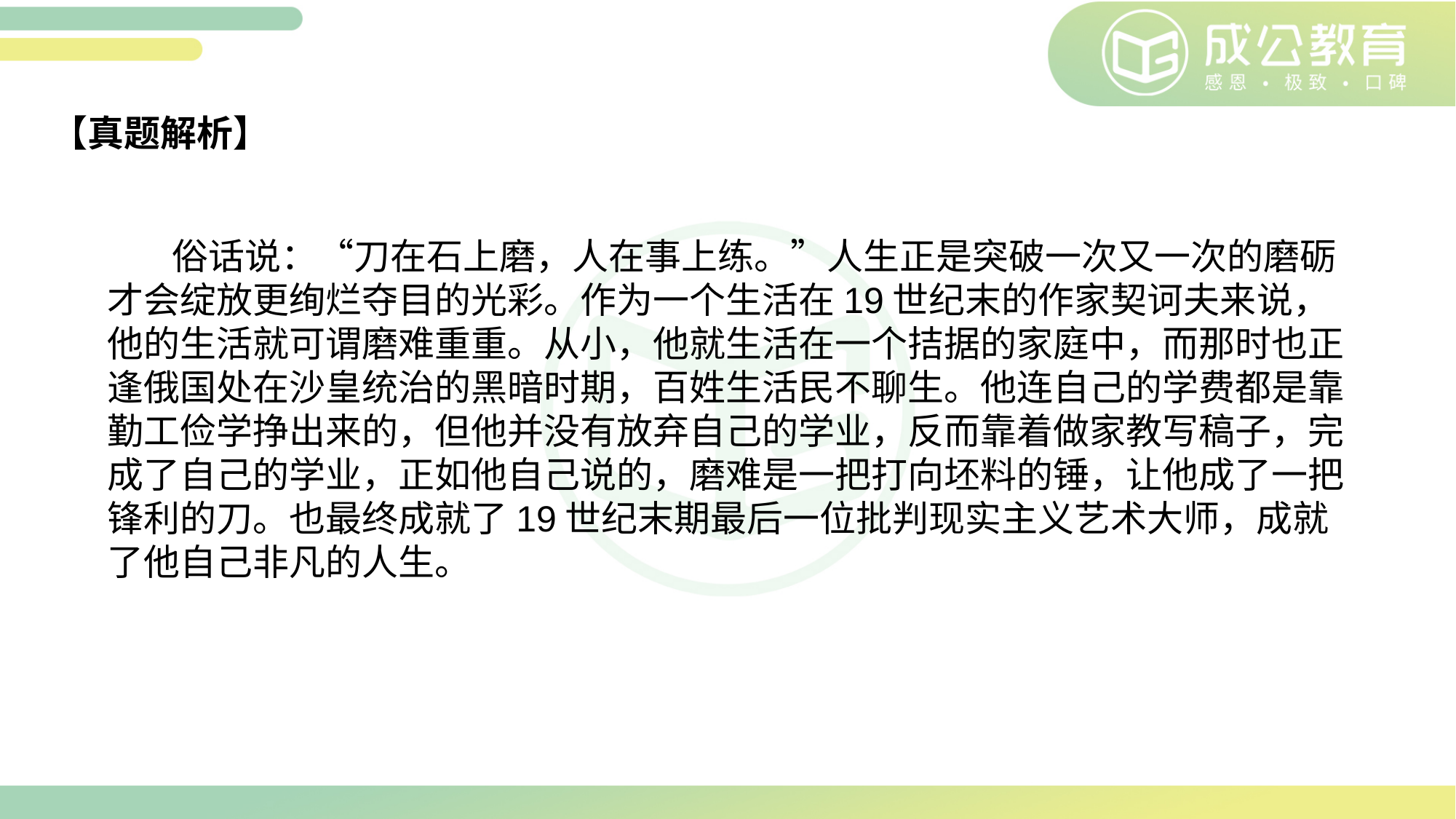

# 【真题解析】

   俗话说：“刀在石上磨，人在事上练。”人生正是突破一次又一次的磨砺才会绽放更绚烂夺目的光彩。作为一个生活在19世纪末的作家契诃夫来说，他的生活就可谓磨难重重。从小，他就生活在一个拮据的家庭中，而那时也正逢俄国处在沙皇统治的黑暗时期，百姓生活民不聊生。他连自己的学费都是靠勤工俭学挣出来的，但他并没有放弃自己的学业，反而靠着做家教写稿子，完成了自己的学业，正如他自己说的，磨难是一把打向坯料的锤，让他成了一把锋利的刀。也最终成就了19世纪末期最后一位批判现实主义艺术大师，成就了他自己非凡的人生。